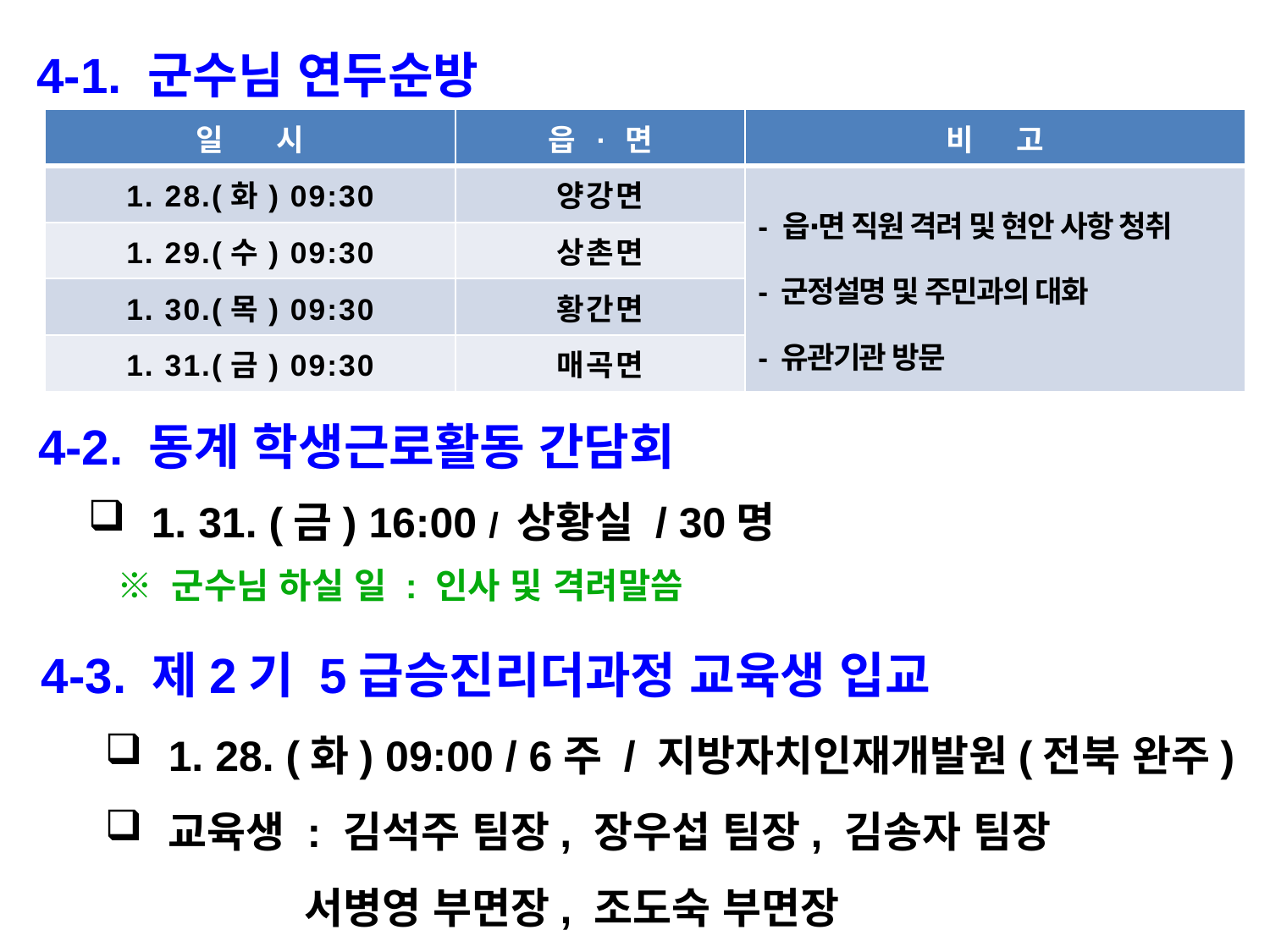

4-1. 군수님 연두순방
| 일 시 | 읍 · 면 | 비 고 |
| --- | --- | --- |
| 1. 28.(화) 09:30 | 양강면 | - 읍⋅면 직원 격려 및 현안 사항 청취 - 군정설명 및 주민과의 대화 - 유관기관 방문 |
| 1. 29.(수) 09:30 | 상촌면 |  |
| 1. 30.(목) 09:30 | 황간면 |  |
| 1. 31.(금) 09:30 | 매곡면 |  |
 4-2. 동계 학생근로활동 간담회
1. 31. (금) 16:00 / 상황실 / 30명
   ※ 군수님 하실 일 : 인사 및 격려말씀
4-3. 제2기 5급승진리더과정 교육생 입교
1. 28. (화) 09:00 / 6주 / 지방자치인재개발원(전북 완주)
교육생 : 김석주 팀장, 장우섭 팀장, 김송자 팀장
                서병영 부면장, 조도숙 부면장